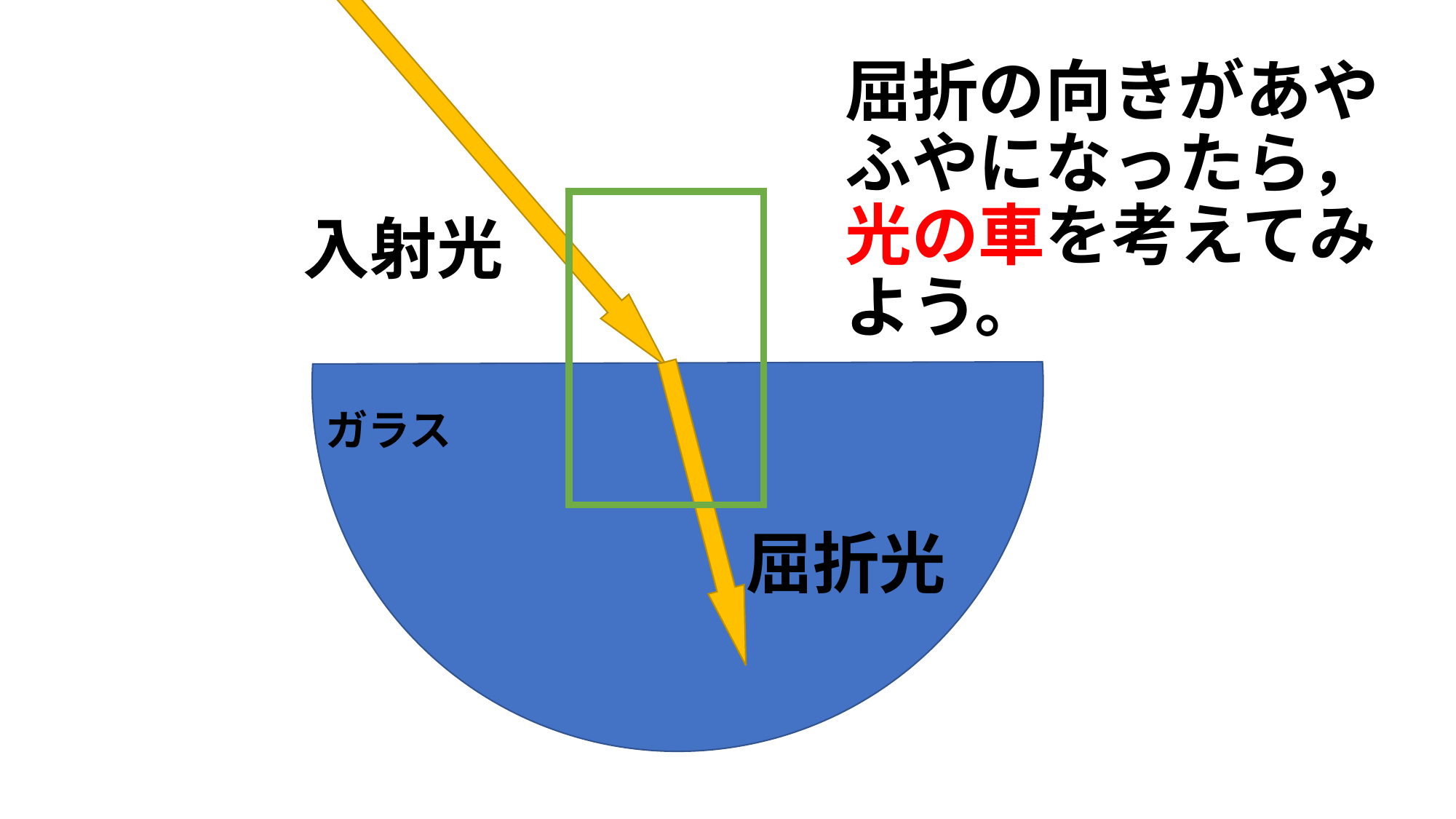

屈折の向きがあやふやになったら，光の車を考えてみよう。

入射光

ガラス
屈折光